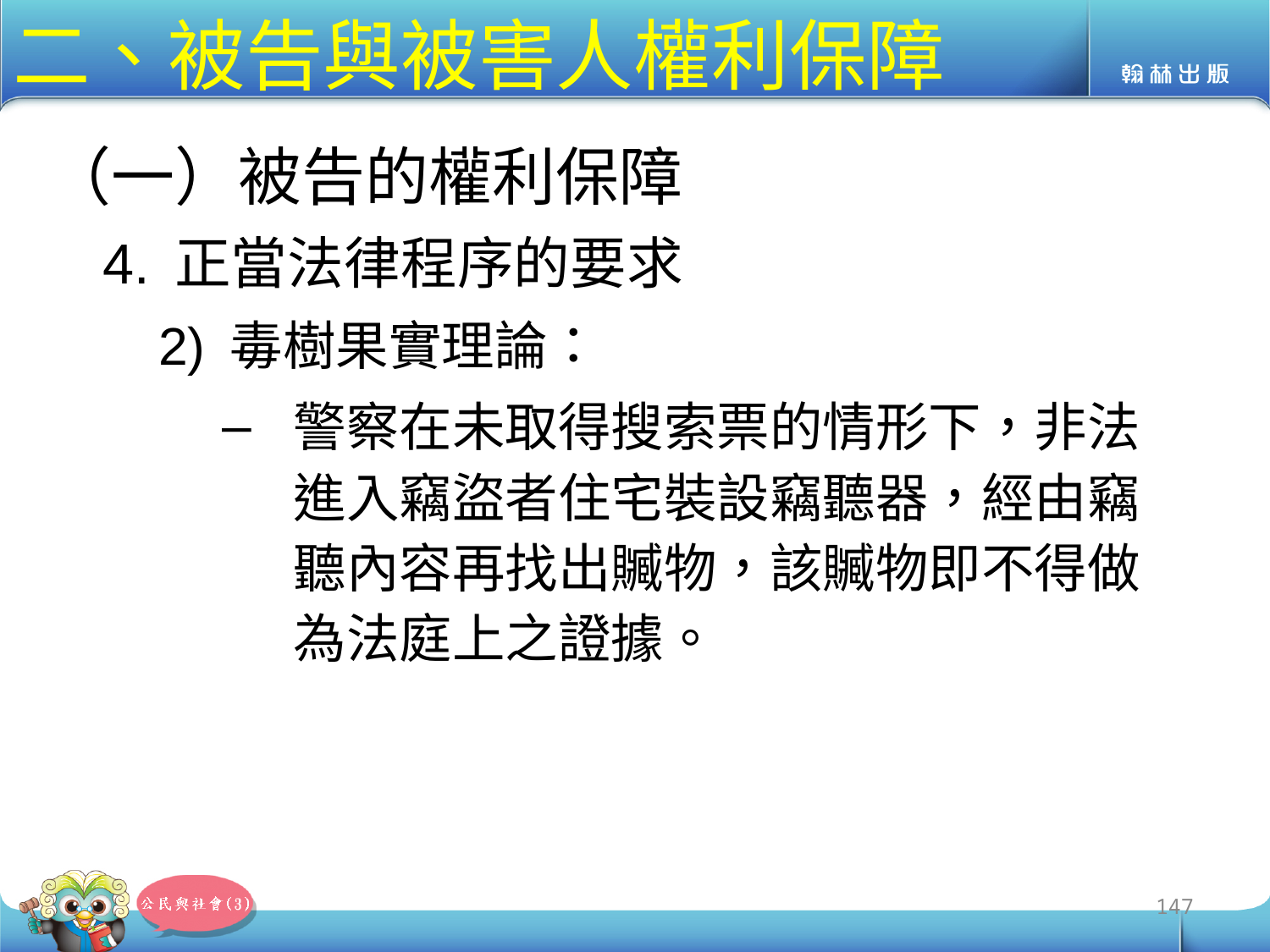

# 二、被告與被害人權利保障
（一）被告的權利保障
正當法律程序的要求
毒樹果實理論：
警察在未取得搜索票的情形下，非法進入竊盜者住宅裝設竊聽器，經由竊聽內容再找出贓物，該贓物即不得做為法庭上之證據。
147